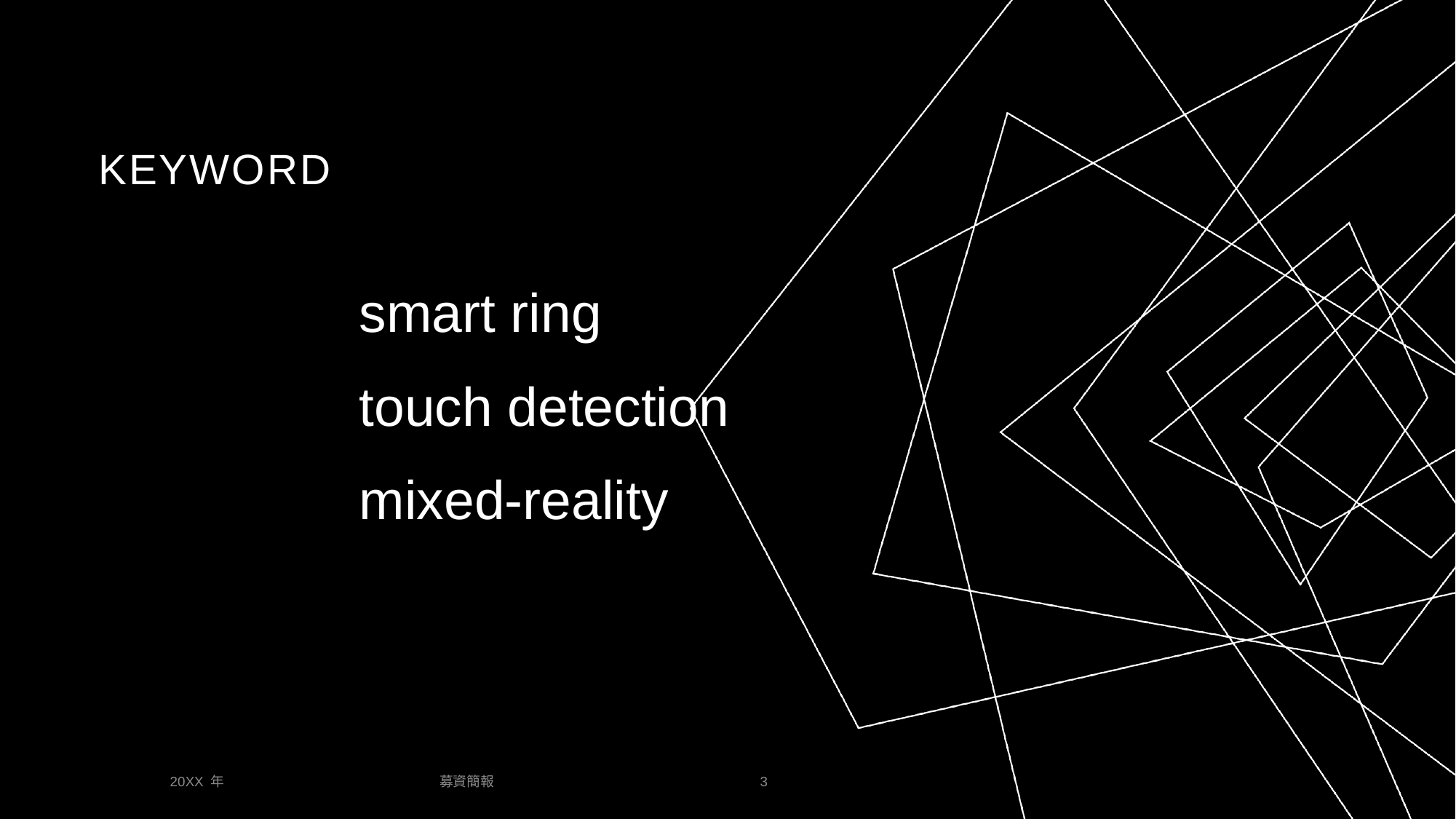

# KEYWORD
smart ring
touch detection
mixed-reality
募資簡報
20XX 年
3